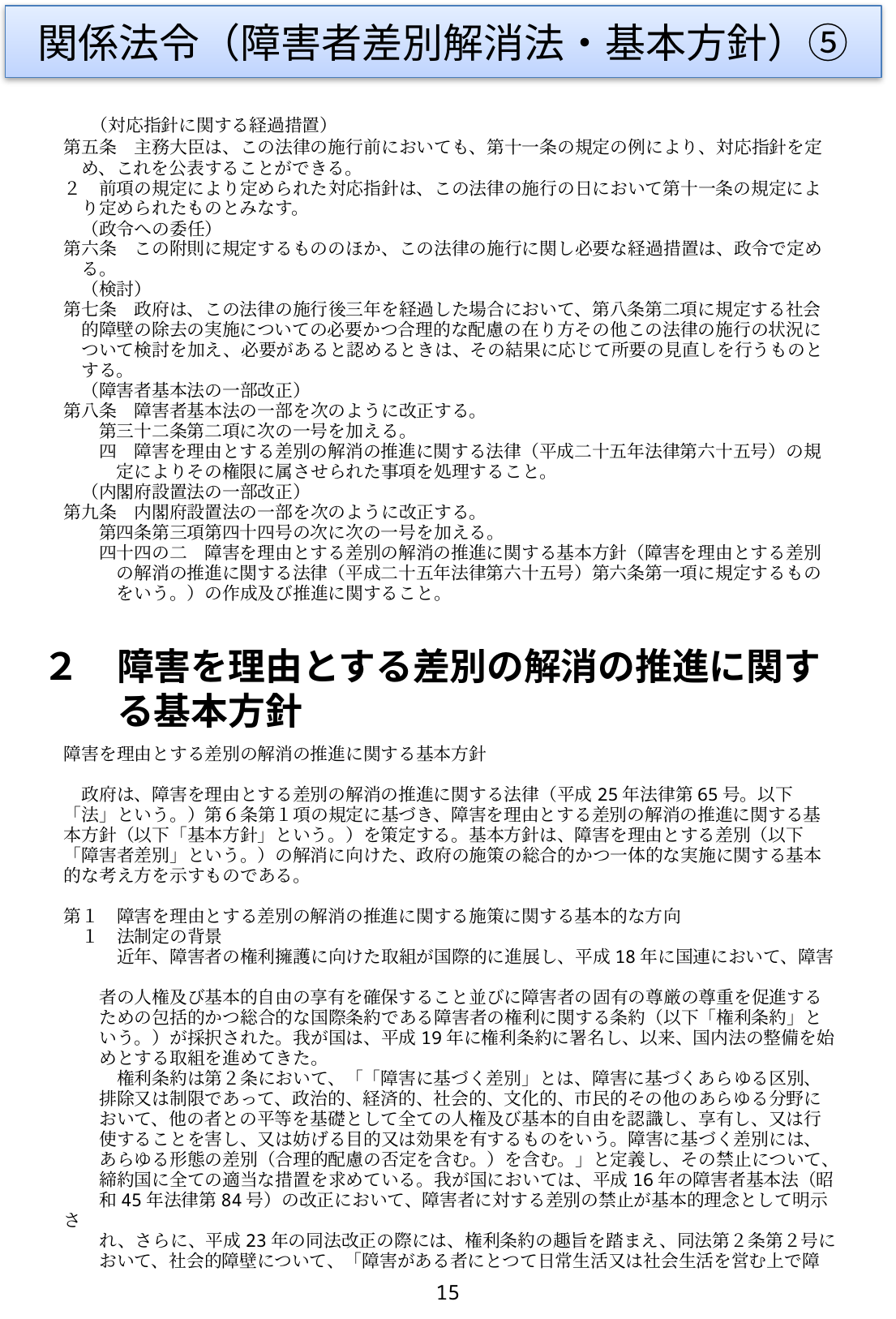

関係法令（障害者差別解消法・基本方針）⑤
　（対応指針に関する経過措置）
第五条　主務大臣は、この法律の施行前においても、第十一条の規定の例により、対応指針を定
　め、これを公表することができる。
２　前項の規定により定められた対応指針は、この法律の施行の日において第十一条の規定によ
　り定められたものとみなす。
　（政令への委任）
第六条　この附則に規定するもののほか、この法律の施行に関し必要な経過措置は、政令で定め
　る。
　（検討）
第七条　政府は、この法律の施行後三年を経過した場合において、第八条第二項に規定する社会
　的障壁の除去の実施についての必要かつ合理的な配慮の在り方その他この法律の施行の状況に
　ついて検討を加え、必要があると認めるときは、その結果に応じて所要の見直しを行うものと
　する。
　（障害者基本法の一部改正）
第八条　障害者基本法の一部を次のように改正する。
　　第三十二条第二項に次の一号を加える。
　　四　障害を理由とする差別の解消の推進に関する法律（平成二十五年法律第六十五号）の規
　　　定によりその権限に属させられた事項を処理すること。
　（内閣府設置法の一部改正）
第九条　内閣府設置法の一部を次のように改正する。
　　第四条第三項第四十四号の次に次の一号を加える。
　　四十四の二　障害を理由とする差別の解消の推進に関する基本方針（障害を理由とする差別
　　　の解消の推進に関する法律（平成二十五年法律第六十五号）第六条第一項に規定するもの
　　　をいう。）の作成及び推進に関すること。

２　障害を理由とする差別の解消の推進に関す
　　る基本方針
障害を理由とする差別の解消の推進に関する基本方針

　政府は、障害を理由とする差別の解消の推進に関する法律（平成25年法律第65号。以下「法」という。）第６条第１項の規定に基づき、障害を理由とする差別の解消の推進に関する基本方針（以下「基本方針」という。）を策定する。基本方針は、障害を理由とする差別（以下「障害者差別」という。）の解消に向けた、政府の施策の総合的かつ一体的な実施に関する基本的な考え方を示すものである。

第１　障害を理由とする差別の解消の推進に関する施策に関する基本的な方向
　１　法制定の背景
　　　近年、障害者の権利擁護に向けた取組が国際的に進展し、平成18年に国連において、障害
　　者の人権及び基本的自由の享有を確保すること並びに障害者の固有の尊厳の尊重を促進する
　　ための包括的かつ総合的な国際条約である障害者の権利に関する条約（以下「権利条約」と
　　いう。）が採択された。我が国は、平成19年に権利条約に署名し、以来、国内法の整備を始
　　めとする取組を進めてきた。
　　　権利条約は第２条において、「「障害に基づく差別」とは、障害に基づくあらゆる区別、
　　排除又は制限であって、政治的、経済的、社会的、文化的、市民的その他のあらゆる分野に
　　おいて、他の者との平等を基礎として全ての人権及び基本的自由を認識し、享有し、又は行
　　使することを害し、又は妨げる目的又は効果を有するものをいう。障害に基づく差別には、
　　あらゆる形態の差別（合理的配慮の否定を含む。）を含む。」と定義し、その禁止について、
　　締約国に全ての適当な措置を求めている。我が国においては、平成16年の障害者基本法（昭
　　和45年法律第84号）の改正において、障害者に対する差別の禁止が基本的理念として明示さ
　　れ、さらに、平成23年の同法改正の際には、権利条約の趣旨を踏まえ、同法第２条第２号に
　　おいて、社会的障壁について、「障害がある者にとつて日常生活又は社会生活を営む上で障

15